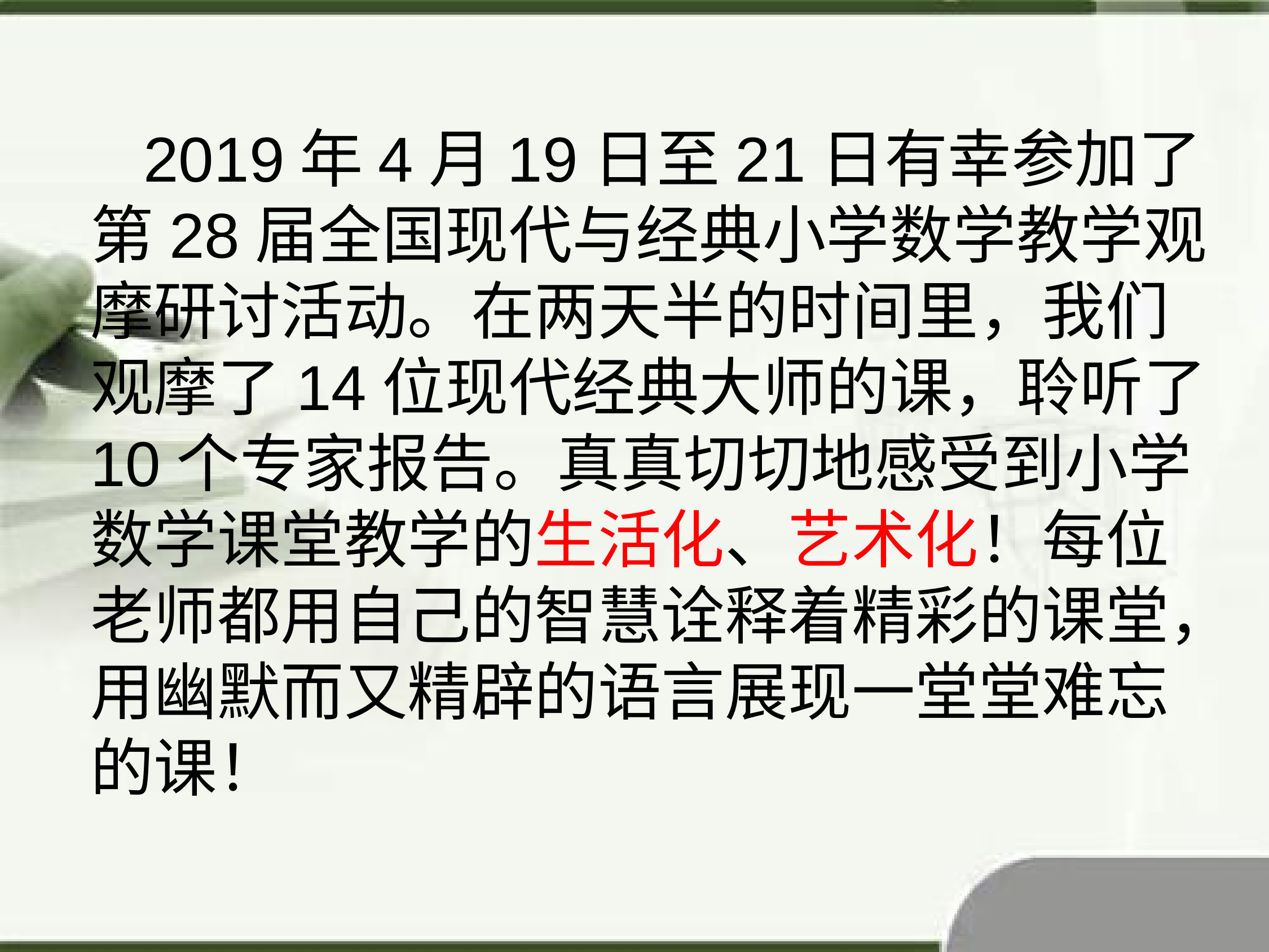

2019年4月19日至21日有幸参加了第28届全国现代与经典小学数学教学观摩研讨活动。在两天半的时间里，我们观摩了14位现代经典大师的课，聆听了10个专家报告。真真切切地感受到小学数学课堂教学的生活化、艺术化！每位老师都用自己的智慧诠释着精彩的课堂，用幽默而又精辟的语言展现一堂堂难忘的课！